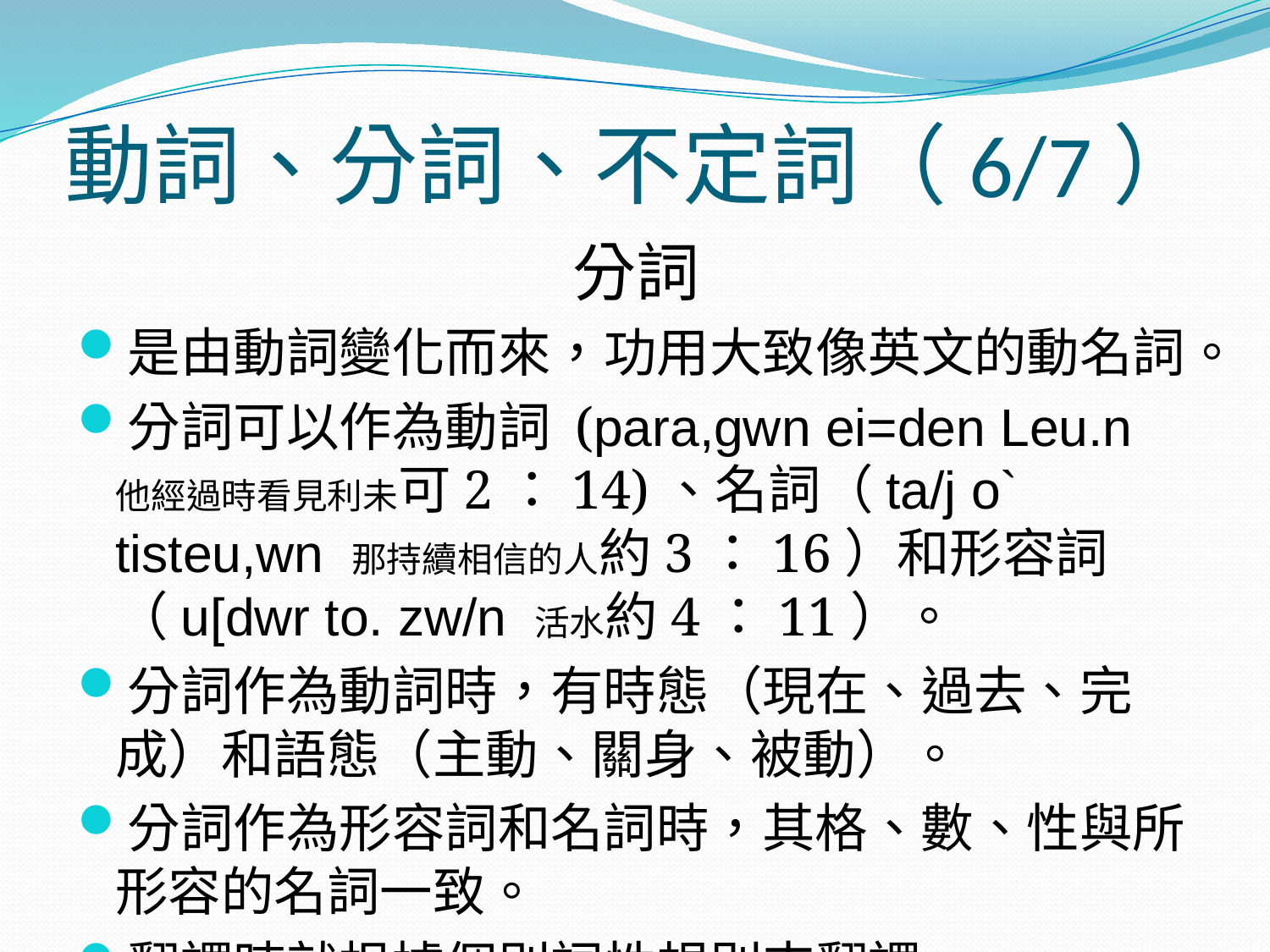

# 動詞、分詞、不定詞（6/7）
分詞
是由動詞變化而來，功用大致像英文的動名詞。
分詞可以作為動詞 (para,gwn ei=den Leu.n 他經過時看見利未可2：14)、名詞（ta/j o` tisteu,wn 那持續相信的人約3：16）和形容詞（u[dwr to. zw/n 活水約4：11）。
分詞作為動詞時，有時態（現在、過去、完成）和語態（主動、關身、被動）。
分詞作為形容詞和名詞時，其格、數、性與所形容的名詞一致。
翻譯時就根據個別詞性規則來翻譯。